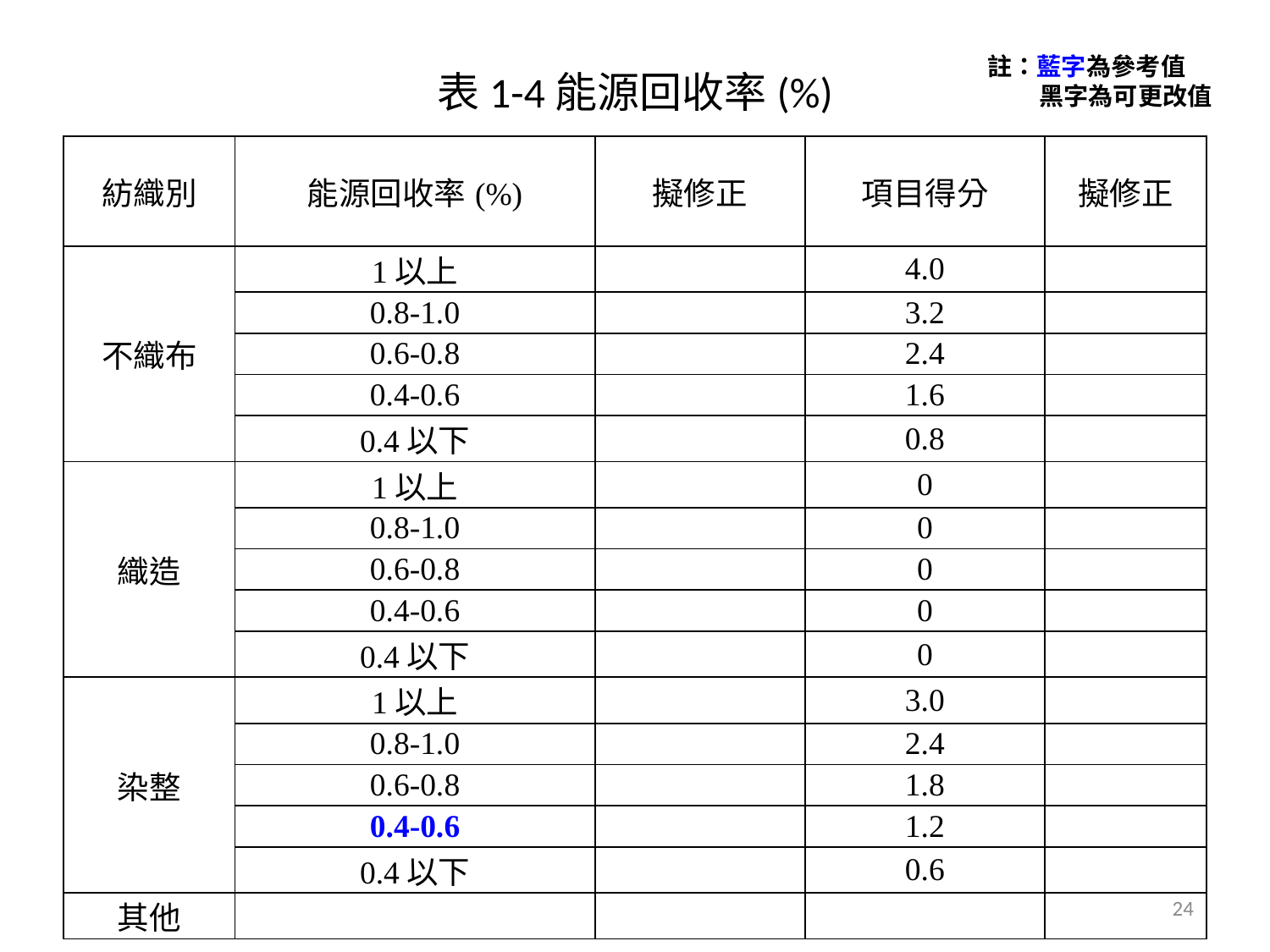

# 表1-4能源回收率(%)
註：藍字為參考值
        黑字為可更改值

| 紡織別 | 能源回收率(%) | 擬修正 | 項目得分 | 擬修正 |
| --- | --- | --- | --- | --- |
| 不織布 | 1以上 |  | 4.0 |  |
|  | 0.8-1.0 |  | 3.2 |  |
|  | 0.6-0.8 |  | 2.4 |  |
|  | 0.4-0.6 |  | 1.6 |  |
|  | 0.4以下 |  | 0.8 |  |
| 織造 | 1以上 |  | 0 |  |
|  | 0.8-1.0 |  | 0 |  |
|  | 0.6-0.8 |  | 0 |  |
|  | 0.4-0.6 |  | 0 |  |
|  | 0.4以下 |  | 0 |  |
| 染整 | 1以上 |  | 3.0 |  |
|  | 0.8-1.0 |  | 2.4 |  |
|  | 0.6-0.8 |  | 1.8 |  |
|  | 0.4-0.6 |  | 1.2 |  |
|  | 0.4以下 |  | 0.6 |  |
| 其他 |  |  |  |  |
24